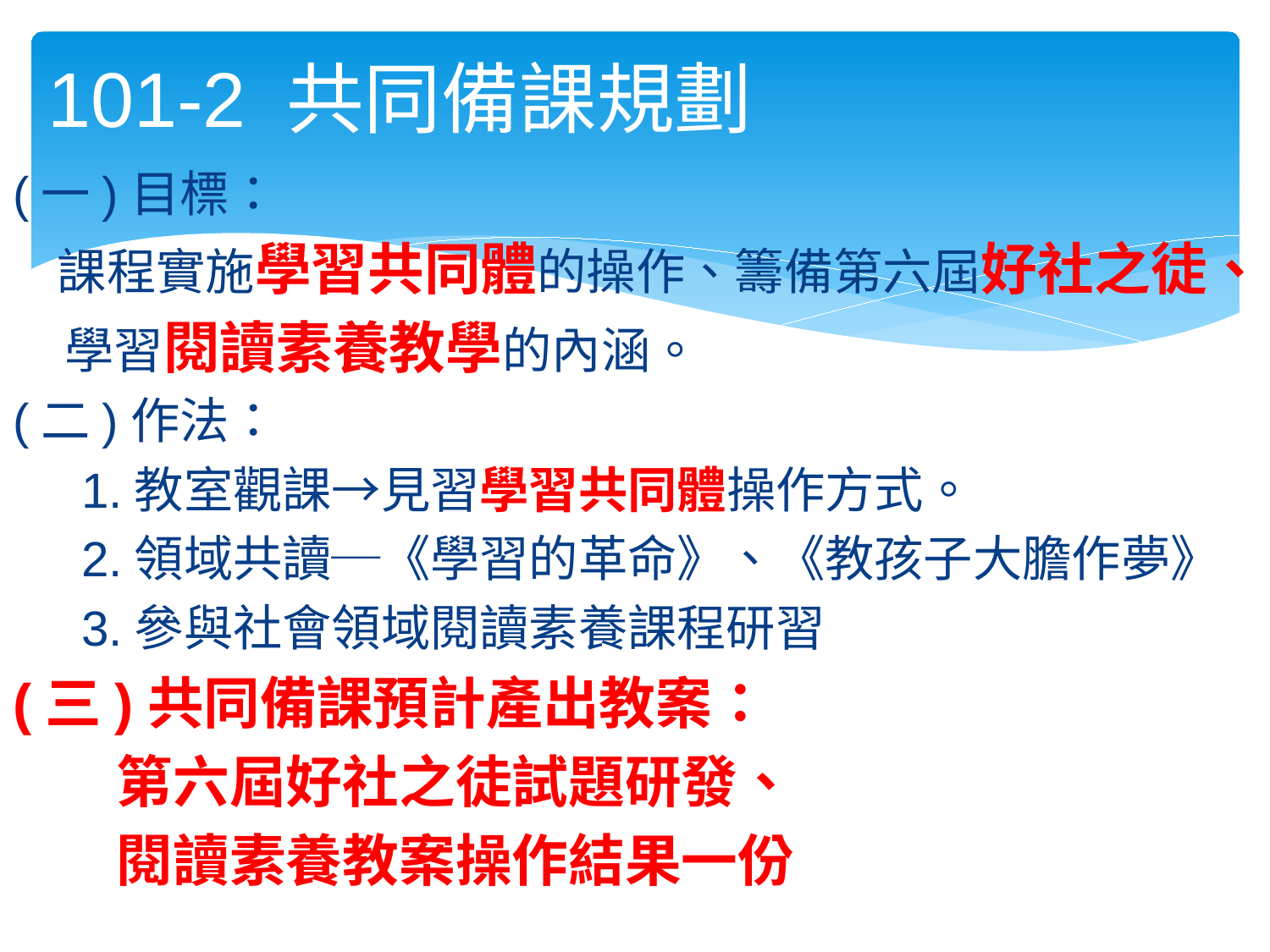

# 101-2 共同備課規劃
(一)目標：
   課程實施學習共同體的操作、籌備第六屆好社之徒、
   學習閱讀素養教學的內涵。
(二)作法：
     1.教室觀課→見習學習共同體操作方式。
     2.領域共讀─《學習的革命》、《教孩子大膽作夢》
     3.參與社會領域閱讀素養課程研習
(三)共同備課預計產出教案：
       第六屆好社之徒試題研發、
       閱讀素養教案操作結果一份